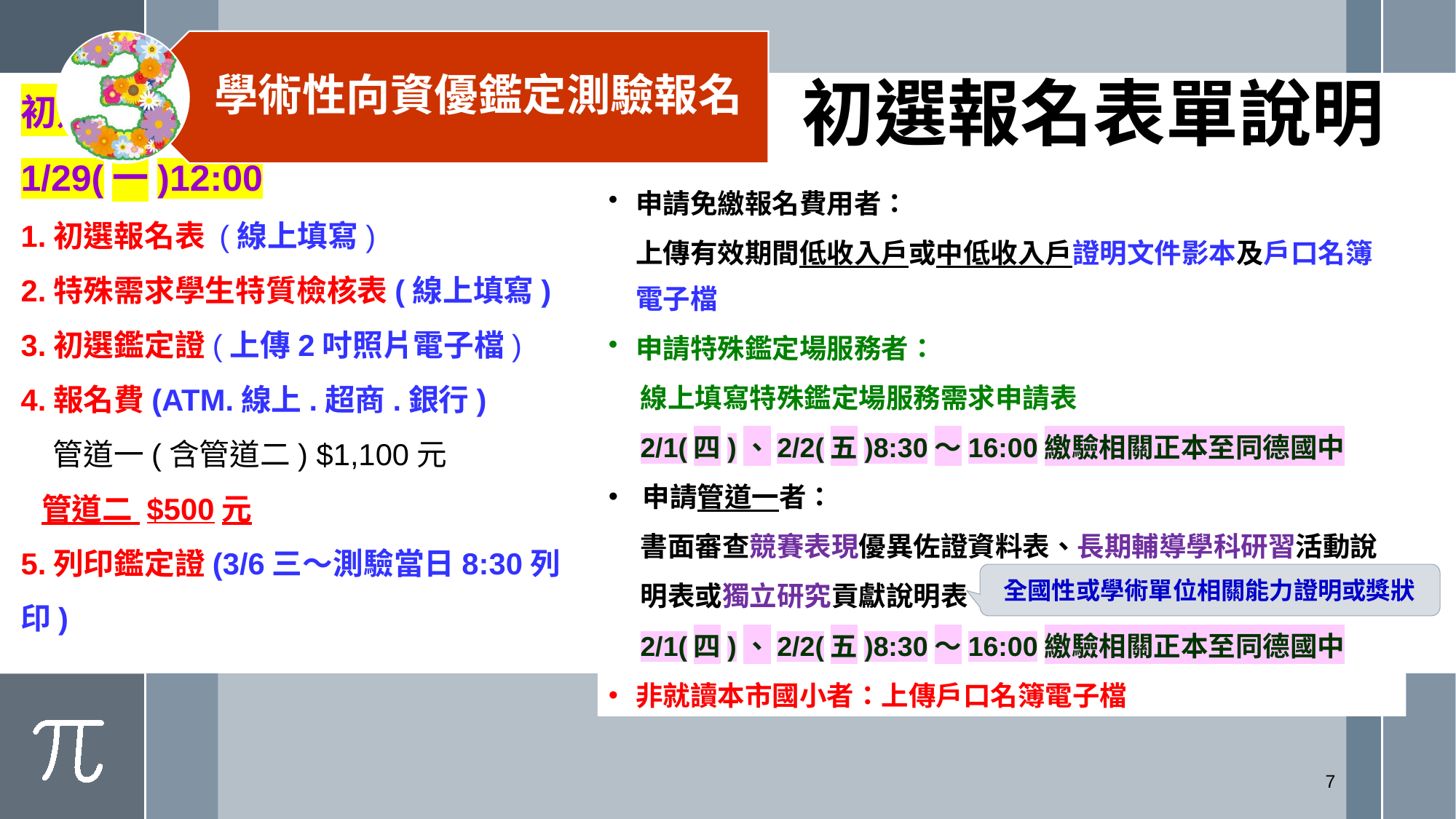

學術性向資優鑑定測驗報名
初選報名表單說明
申請免繳報名費用者：
上傳有效期間低收入戶或中低收入戶證明文件影本及戶口名簿電子檔
申請特殊鑑定場服務者：
線上填寫特殊鑑定場服務需求申請表
2/1(四)、2/2(五)8:30～16:00繳驗相關正本至同德國中
申請管道一者：
書面審查競賽表現優異佐證資料表、長期輔導學科研習活動說
明表或獨立研究貢獻說明表
2/1(四)、2/2(五)8:30～16:00繳驗相關正本至同德國中
非就讀本市國小者：上傳戶口名簿電子檔
# 初選報名1/22(一)～1/29(一)12:00 1.初選報名表 (線上填寫) 2.特殊需求學生特質檢核表(線上填寫) 3.初選鑑定證(上傳2吋照片電子檔) 4.報名費(ATM.線上.超商.銀行) 管道一(含管道二) $1,100元 管道二 $500元 5.列印鑑定證(3/6三～測驗當日8:30列印)

全國性或學術單位相關能力證明或獎狀
7